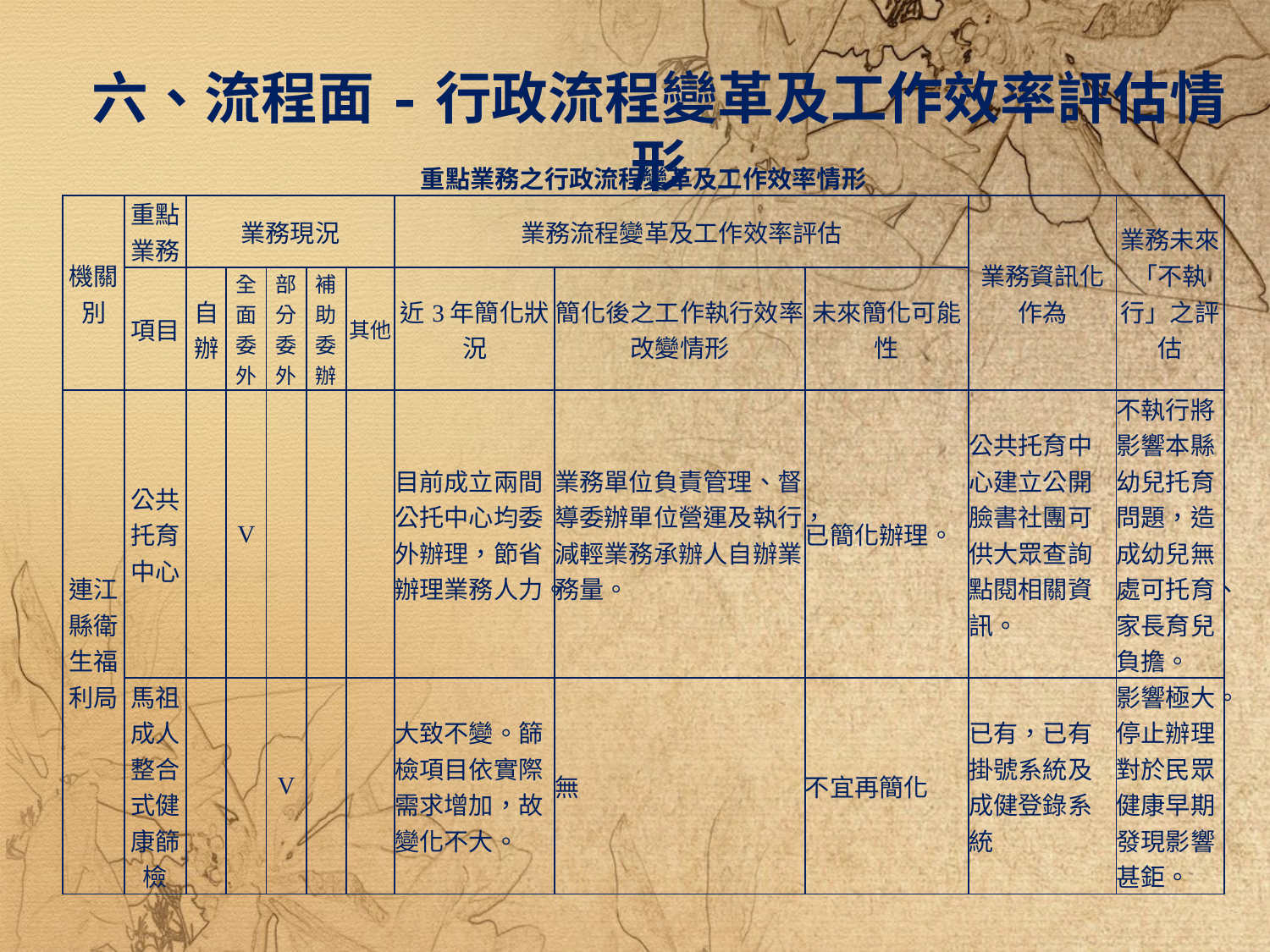

六、流程面-行政流程變革及工作效率評估情形

| 重點業務之行政流程變革及工作效率情形 |  |  |  |  |  |  |  |  |  |  |  |
| --- | --- | --- | --- | --- | --- | --- | --- | --- | --- | --- | --- |
| 機關別 | 重點業務 | 業務現況 |  |  |  |  | 業務流程變革及工作效率評估 |  |  | 業務資訊化作為 | 業務未來「不執行」之評估 |
|  | 項目 | 自辦 | 全面委外 | 部分委外 | 補助委辦 | 其他 | 近3年簡化狀況 | 簡化後之工作執行效率改變情形 | 未來簡化可能性 |  |  |
| 連江縣衛生福利局 | 公共托育中心 |  | V |  |  |  | 目前成立兩間公托中心均委外辦理，節省辦理業務人力。 | 業務單位負責管理、督導委辦單位營運及執行，減輕業務承辦人自辦業務量。 | 已簡化辦理。 | 公共托育中心建立公開臉書社團可供大眾查詢點閱相關資訊。 | 不執行將影響本縣幼兒托育問題，造成幼兒無處可托育、家長育兒負擔。 |
|  | 馬祖成人整合式健康篩檢 |  |  | V |  |  | 大致不變。篩檢項目依實際需求增加，故變化不大。 | 無 | 不宜再簡化 | 已有，已有掛號系統及成健登錄系統 | 影響極大。 停止辦理對於民眾健康早期發現影響甚鉅。 |